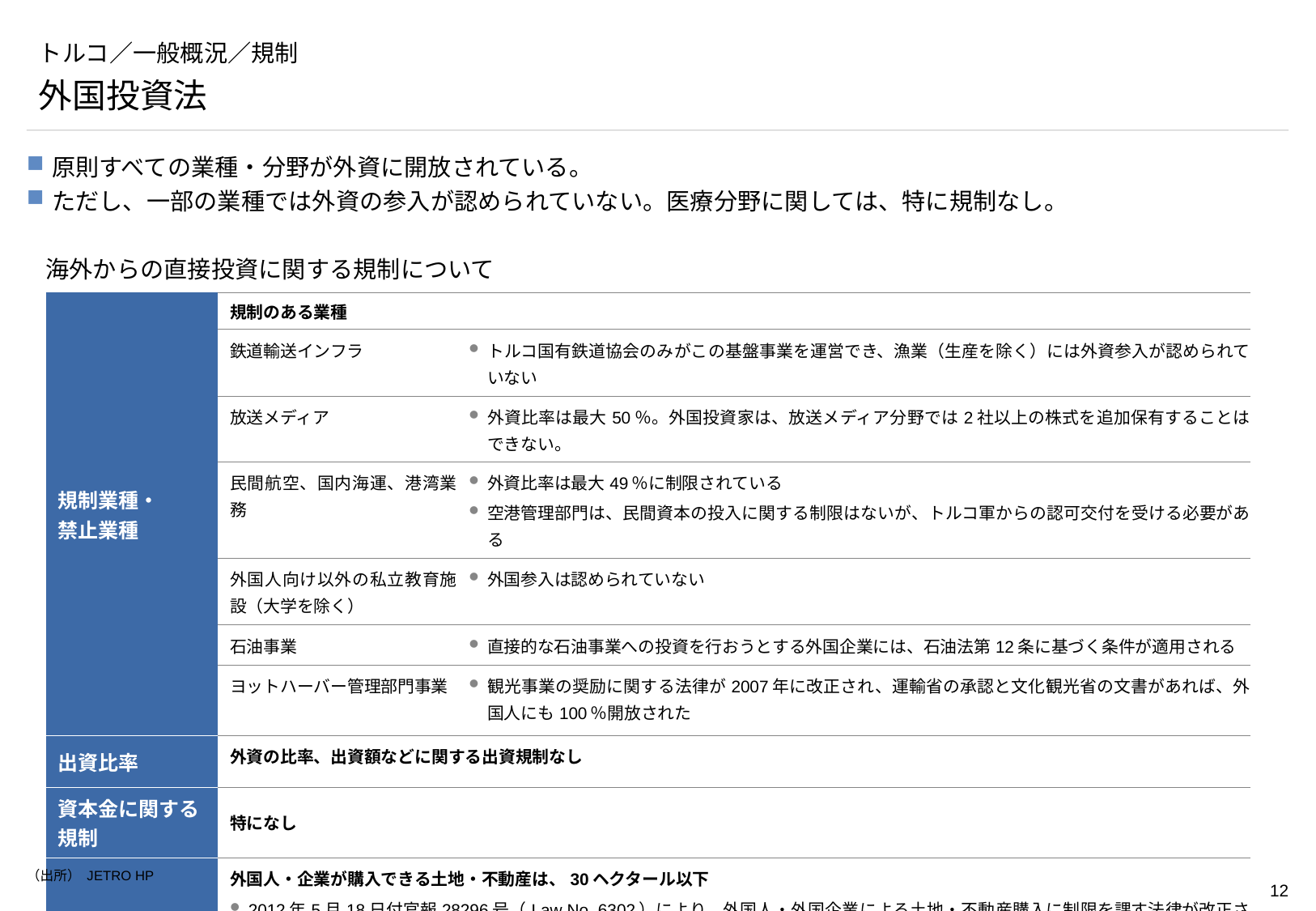

# トルコ／一般概況／規制
外国投資法
原則すべての業種・分野が外資に開放されている。
ただし、一部の業種では外資の参入が認められていない。医療分野に関しては、特に規制なし。
海外からの直接投資に関する規制について
| 規制業種・ 禁止業種 | 規制のある業種 |  |
| --- | --- | --- |
|  | 鉄道輸送インフラ | トルコ国有鉄道協会のみがこの基盤事業を運営でき、漁業（生産を除く）には外資参入が認められていない |
|  | 放送メディア | 外資比率は最大50％。外国投資家は、放送メディア分野では2社以上の株式を追加保有することはできない。 |
|  | 民間航空、国内海運、港湾業務 | 外資比率は最大49％に制限されている 空港管理部門は、民間資本の投入に関する制限はないが、トルコ軍からの認可交付を受ける必要がある |
|  | 外国人向け以外の私立教育施設（大学を除く） | 外国参入は認められていない |
|  | 石油事業 | 直接的な石油事業への投資を行おうとする外国企業には、石油法第12条に基づく条件が適用される |
|  | ヨットハーバー管理部門事業 | 観光事業の奨励に関する法律が2007年に改正され、運輸省の承認と文化観光省の文書があれば、外国人にも100％開放された |
| 出資比率 | 外資の比率、出資額などに関する出資規制なし |  |
| 資本金に関する 規制 | 特になし |  |
| 外国企業の 土地所有の可否 | 外国人・企業が購入できる土地・不動産は、30ヘクタール以下 2012年5月18日付官報28296号（Law No. 6302）により、外国人・外国企業による土地・不動産購入に制限を課す法律が改正された 同法によれば、外国人・企業が購入できる土地・不動産は、30ヘクタール以下と定められた ただし、閣議決定によって最大60ヘクタールまでは拡大が認められる。また、トルコ各郡（イルチェ）において総面積に占める外国人の土地保有は、10％以下でなければならない |  |
（出所） JETRO HP